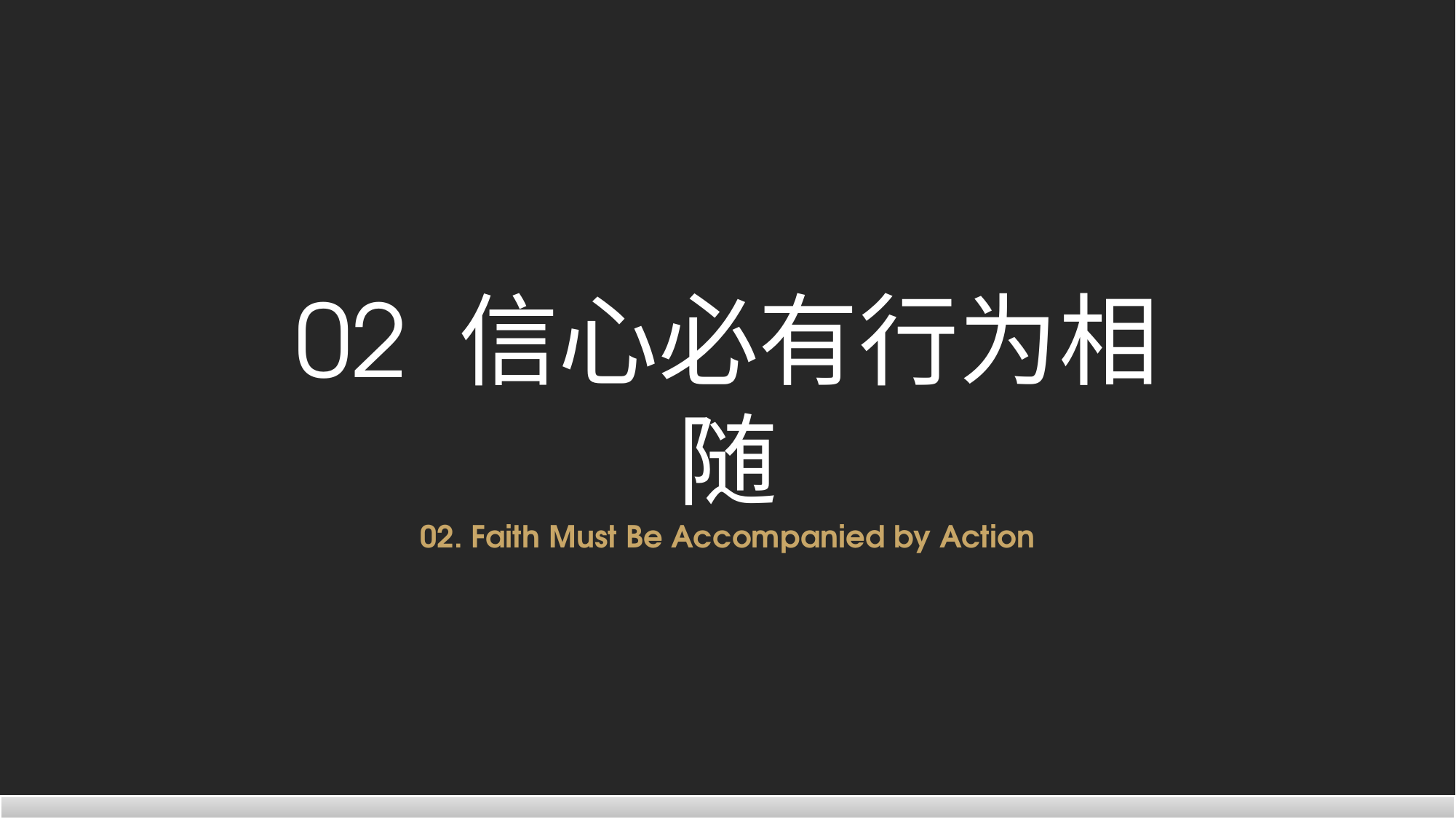

02 信心必有行为相随
02. Faith Must Be Accompanied by Action